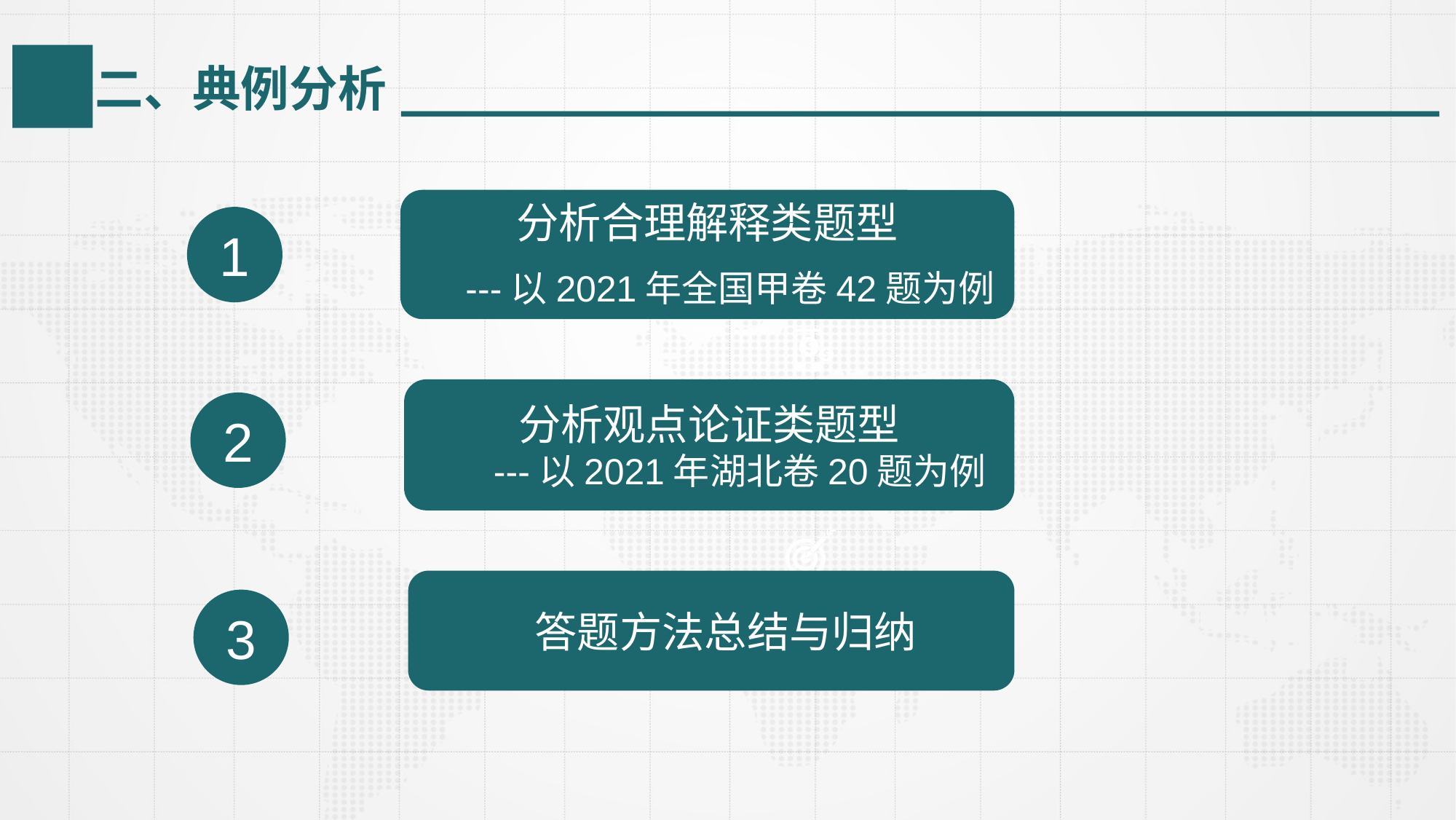

二、典例分析

分析合理解释类题型
   ---以2021年全国甲卷42题为例
1

分析观点论证类题型
      ---以2021年湖北卷20题为例
2

  答题方法总结与归纳
3